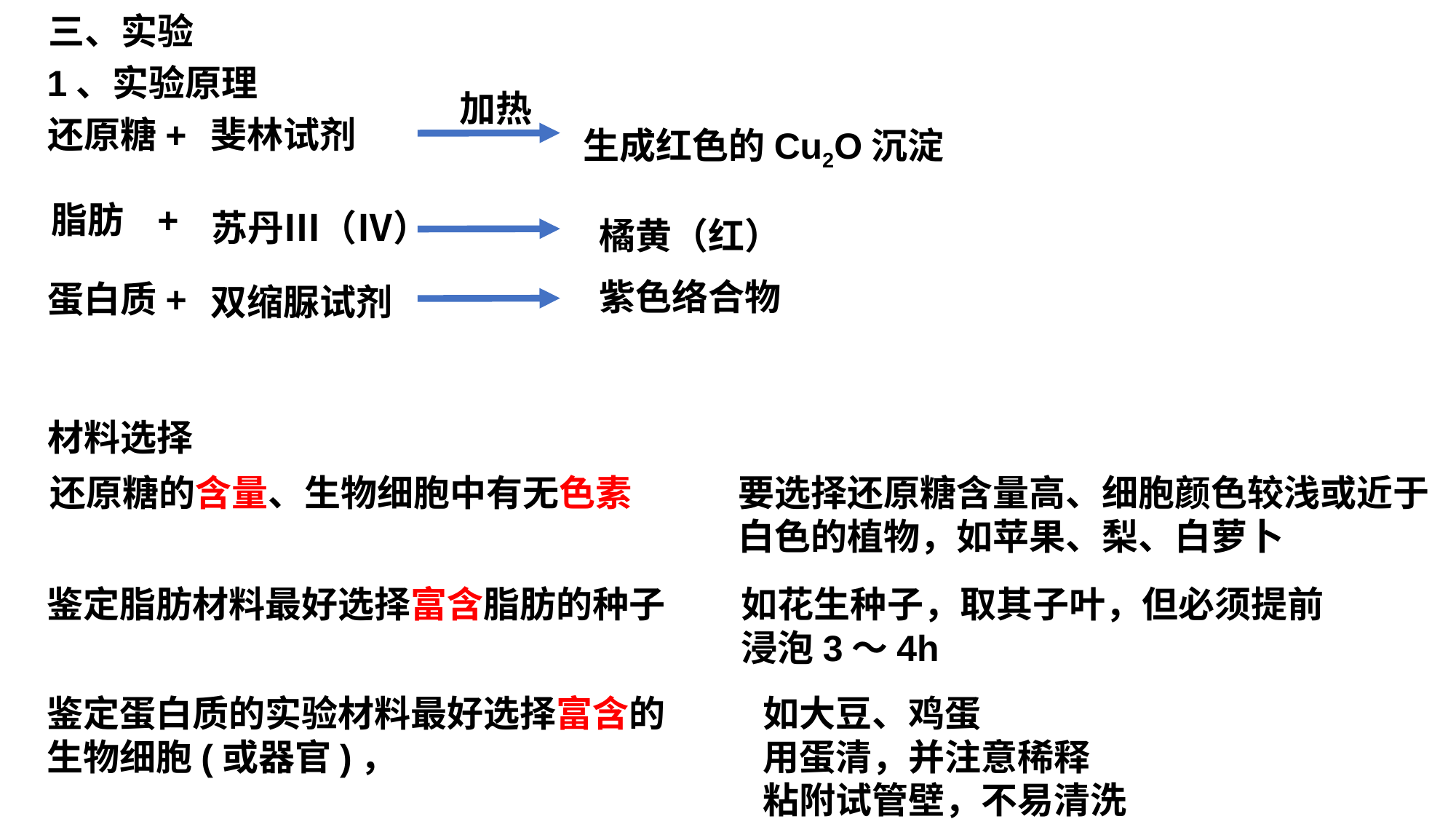

三、实验
1、实验原理
加热
生成红色的Cu2O沉淀
斐林试剂
还原糖+
脂肪   +
苏丹Ⅲ（Ⅳ）
橘黄（红）
紫色络合物
蛋白质+
双缩脲试剂
材料选择
还原糖的含量、生物细胞中有无色素
要选择还原糖含量高、细胞颜色较浅或近于白色的植物，如苹果、梨、白萝卜
鉴定脂肪材料最好选择富含脂肪的种子
如花生种子，取其子叶，但必须提前
浸泡3～4h
鉴定蛋白质的实验材料最好选择富含的
生物细胞(或器官)，
如大豆、鸡蛋
用蛋清，并注意稀释
粘附试管壁，不易清洗